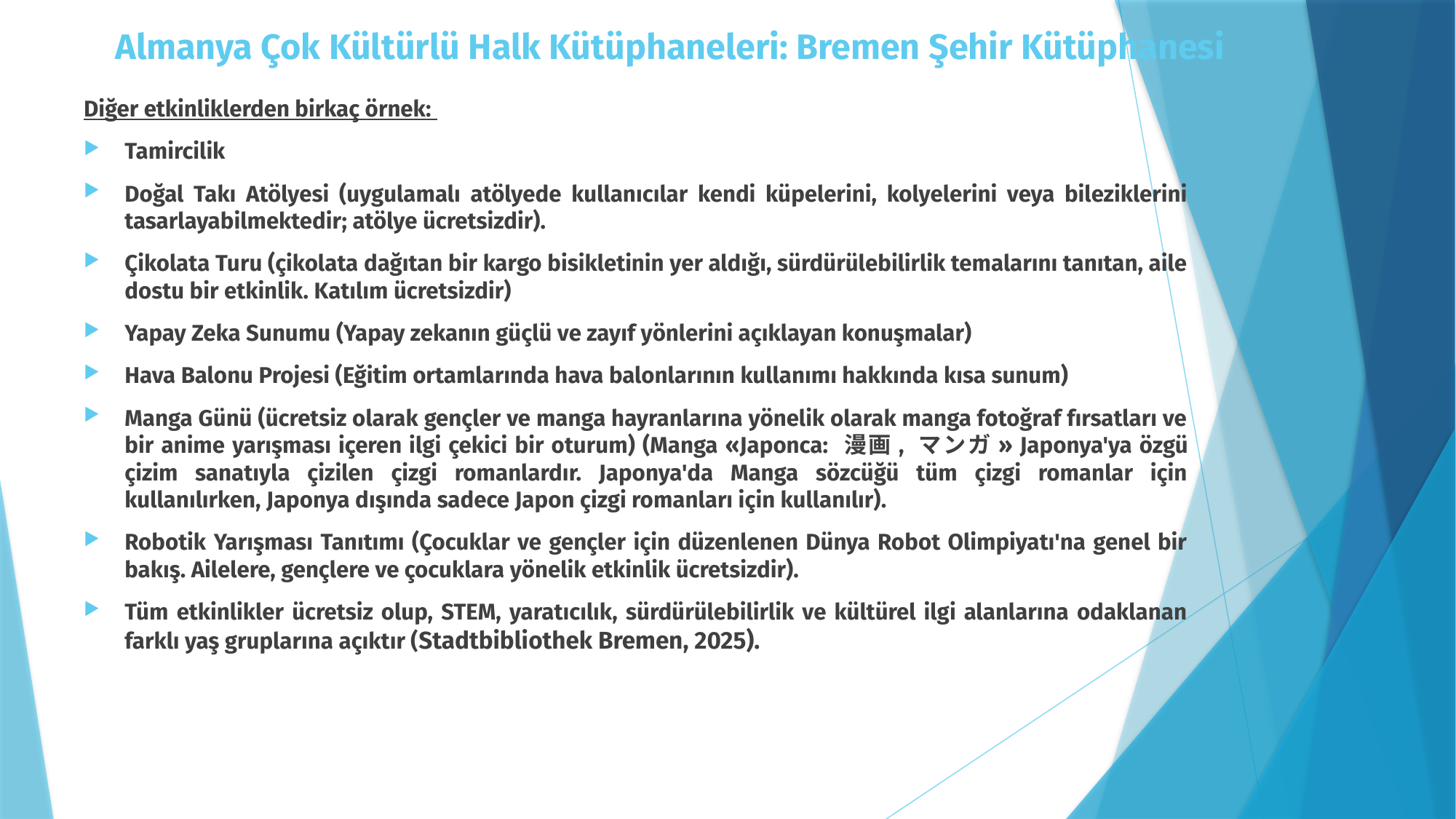

# Almanya Çok Kültürlü Halk Kütüphaneleri: Bremen Şehir Kütüphanesi
Diğer etkinliklerden birkaç örnek:
Tamircilik
Doğal Takı Atölyesi (uygulamalı atölyede kullanıcılar kendi küpelerini, kolyelerini veya bileziklerini tasarlayabilmektedir; atölye ücretsizdir).
Çikolata Turu (çikolata dağıtan bir kargo bisikletinin yer aldığı, sürdürülebilirlik temalarını tanıtan, aile dostu bir etkinlik. Katılım ücretsizdir)
Yapay Zeka Sunumu (Yapay zekanın güçlü ve zayıf yönlerini açıklayan konuşmalar)
Hava Balonu Projesi (Eğitim ortamlarında hava balonlarının kullanımı hakkında kısa sunum)
Manga Günü (ücretsiz olarak gençler ve manga hayranlarına yönelik olarak manga fotoğraf fırsatları ve bir anime yarışması içeren ilgi çekici bir oturum) (Manga «Japonca: 漫画, マンガ» Japonya'ya özgü çizim sanatıyla çizilen çizgi romanlardır. Japonya'da Manga sözcüğü tüm çizgi romanlar için kullanılırken, Japonya dışında sadece Japon çizgi romanları için kullanılır).
Robotik Yarışması Tanıtımı (Çocuklar ve gençler için düzenlenen Dünya Robot Olimpiyatı'na genel bir bakış. Ailelere, gençlere ve çocuklara yönelik etkinlik ücretsizdir).
Tüm etkinlikler ücretsiz olup, STEM, yaratıcılık, sürdürülebilirlik ve kültürel ilgi alanlarına odaklanan farklı yaş gruplarına açıktır (Stadtbibliothek Bremen, 2025).